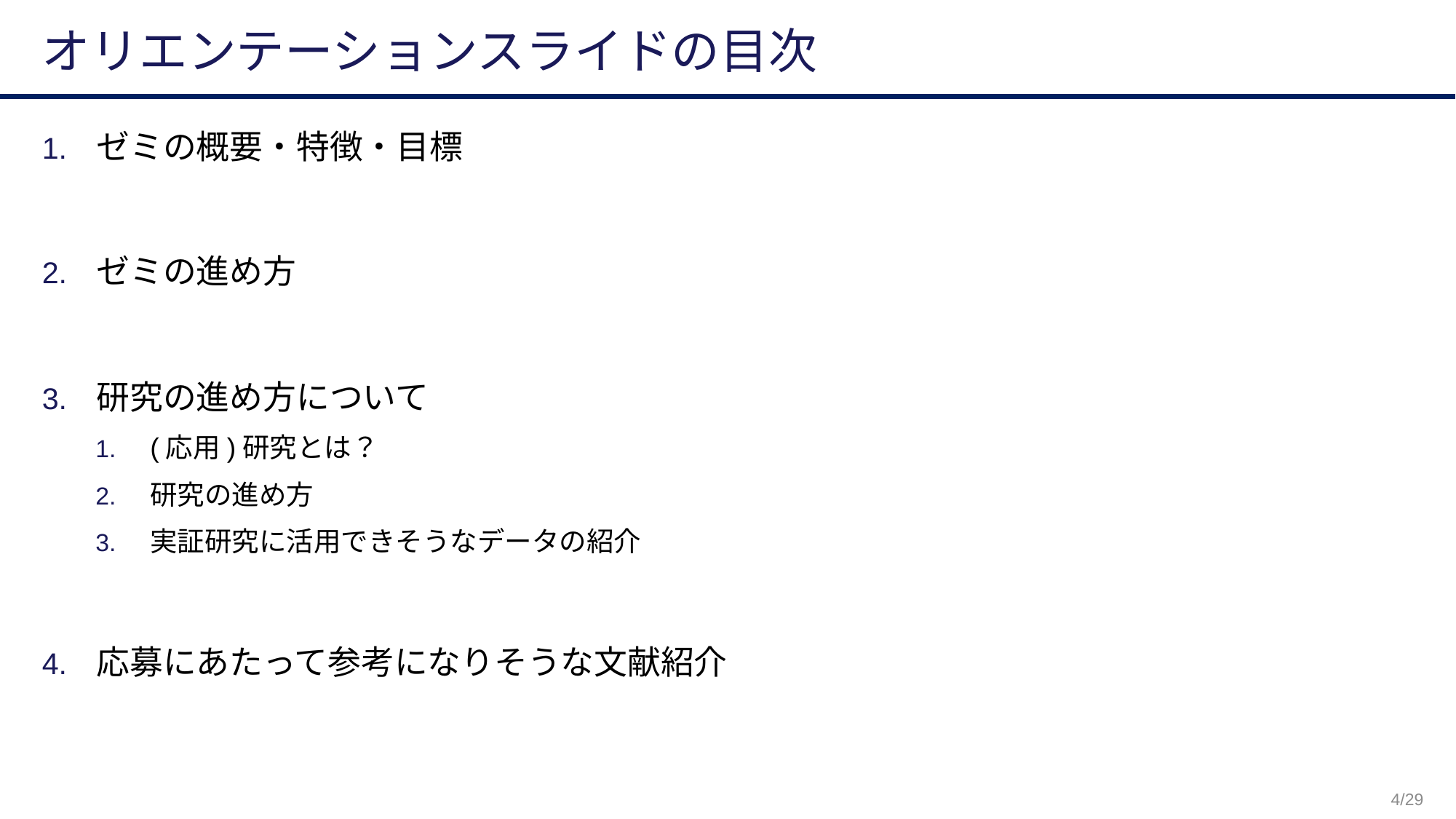

# オリエンテーションスライドの目次
ゼミの概要・特徴・目標

ゼミの進め方

研究の進め方について
(応用)研究とは？
研究の進め方
実証研究に活用できそうなデータの紹介

応募にあたって参考になりそうな文献紹介

4/29